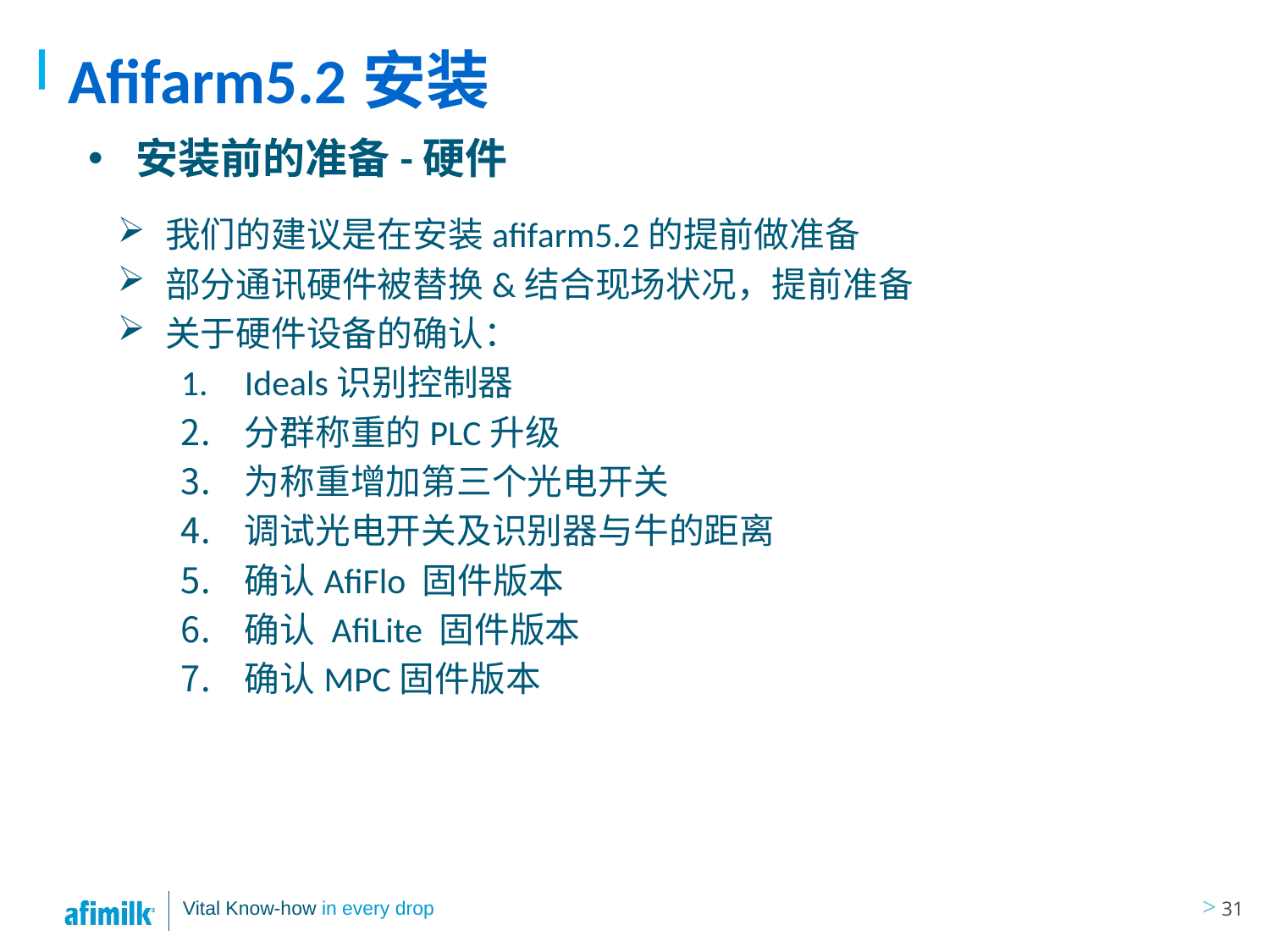

# Afifarm5.2安装
安装前的准备-硬件
我们的建议是在安装afifarm5.2的提前做准备
部分通讯硬件被替换&结合现场状况，提前准备
关于硬件设备的确认：
Ideals识别控制器
分群称重的PLC升级
为称重增加第三个光电开关
调试光电开关及识别器与牛的距离
确认AfiFlo 固件版本
确认 AfiLite 固件版本
确认MPC固件版本